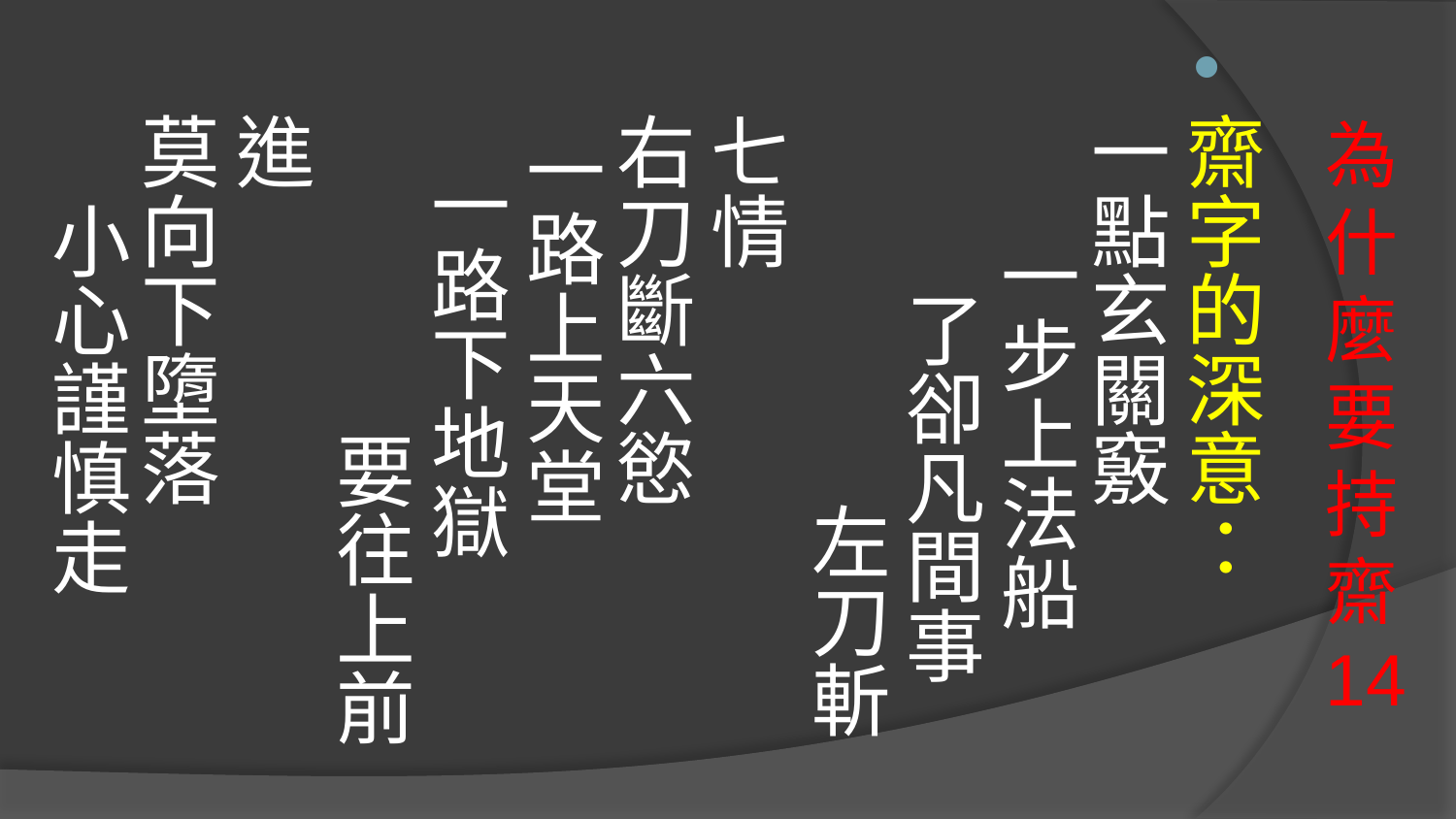

齋字的深意：
一點玄關竅                      一步上法船　              了卻凡間事                           左刀斬七情                          右刀斷六慾                一路上天堂                 一路下地獄                              要往上前進                               莫向下墮落                    小心謹慎走
# 為什麼要持齋14